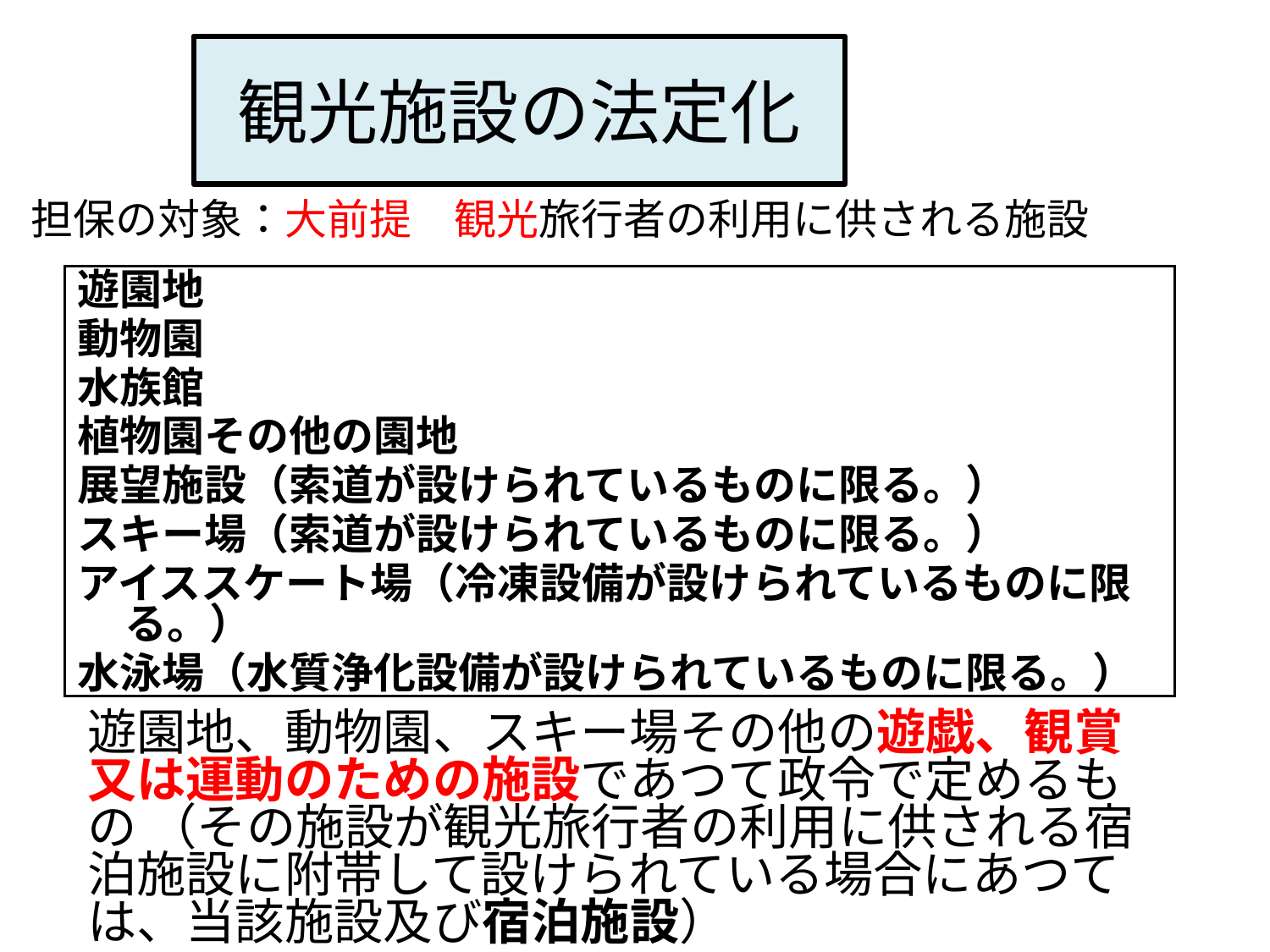

# 観光施設の法定化
担保の対象：大前提　観光旅行者の利用に供される施設
遊園地
動物園
水族館
植物園その他の園地
展望施設（索道が設けられているものに限る。）
スキー場（索道が設けられているものに限る。）
アイススケート場（冷凍設備が設けられているものに限る。）
水泳場（水質浄化設備が設けられているものに限る。）
遊園地、動物園、スキー場その他の遊戯、観賞又は運動のための施設であつて政令で定めるもの （その施設が観光旅行者の利用に供される宿泊施設に附帯して設けられている場合にあつては、当該施設及び宿泊施設）